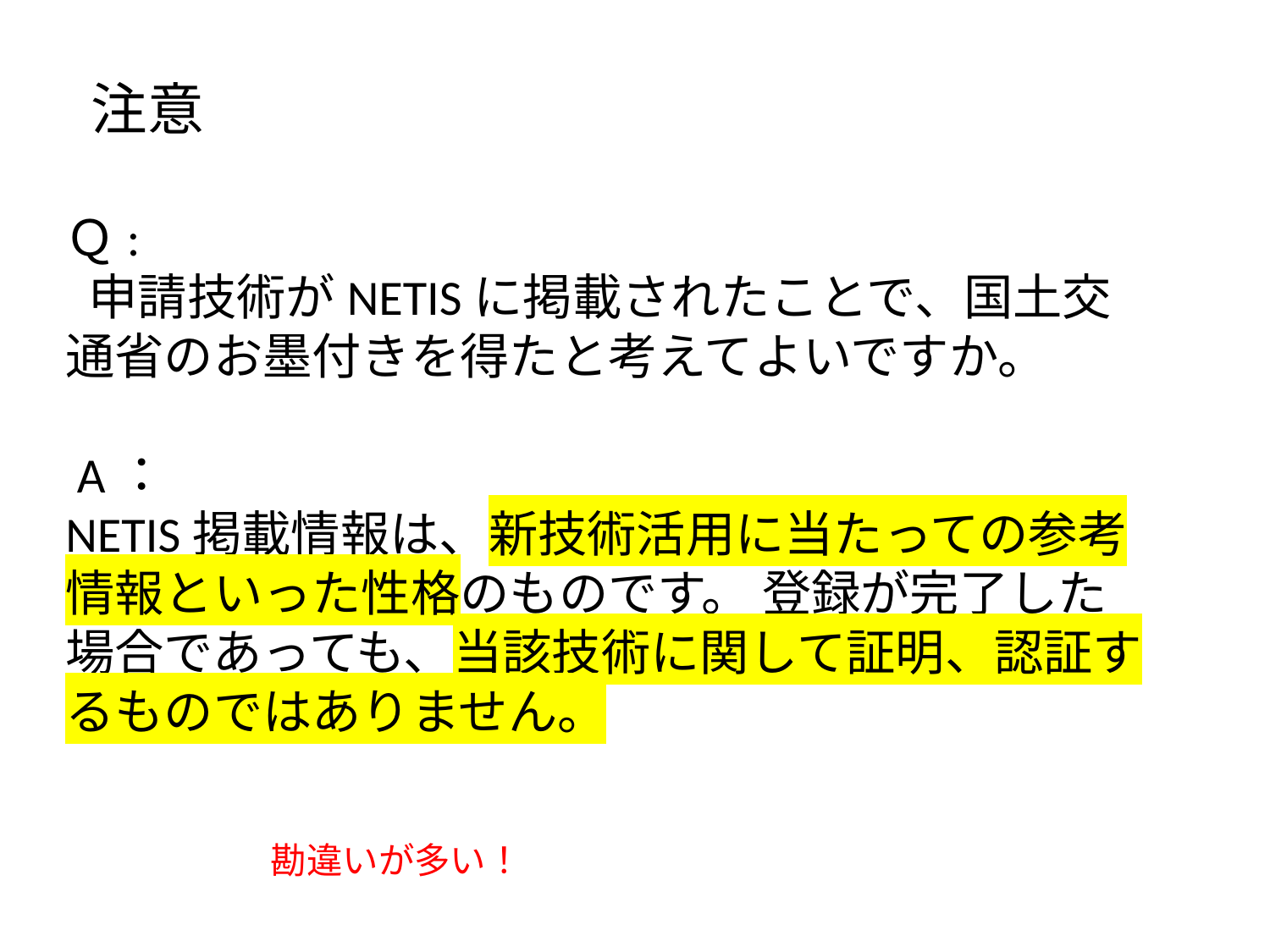

注意
Ｑ:
 申請技術がNETISに掲載されたことで、国土交通省のお墨付きを得たと考えてよいですか。

 A：
NETIS掲載情報は、新技術活用に当たっての参考情報といった性格のものです。 登録が完了した場合であっても、当該技術に関して証明、認証するものではありません。
勘違いが多い！